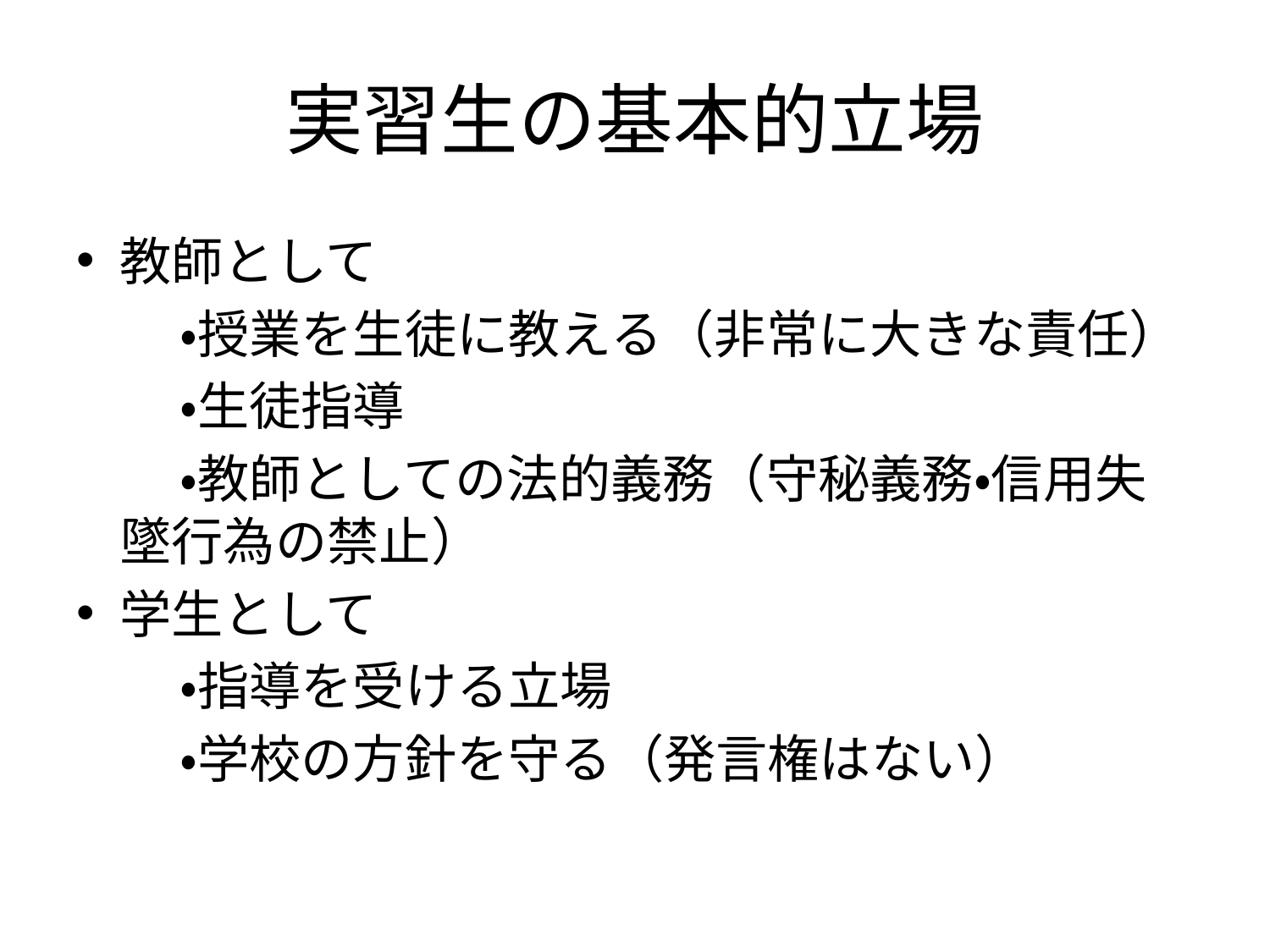

# 実習生の基本的立場
教師として
　　・授業を生徒に教える（非常に大きな責任）
　　・生徒指導
　　・教師としての法的義務（守秘義務・信用失墜行為の禁止）
学生として
　　・指導を受ける立場
　　・学校の方針を守る（発言権はない）